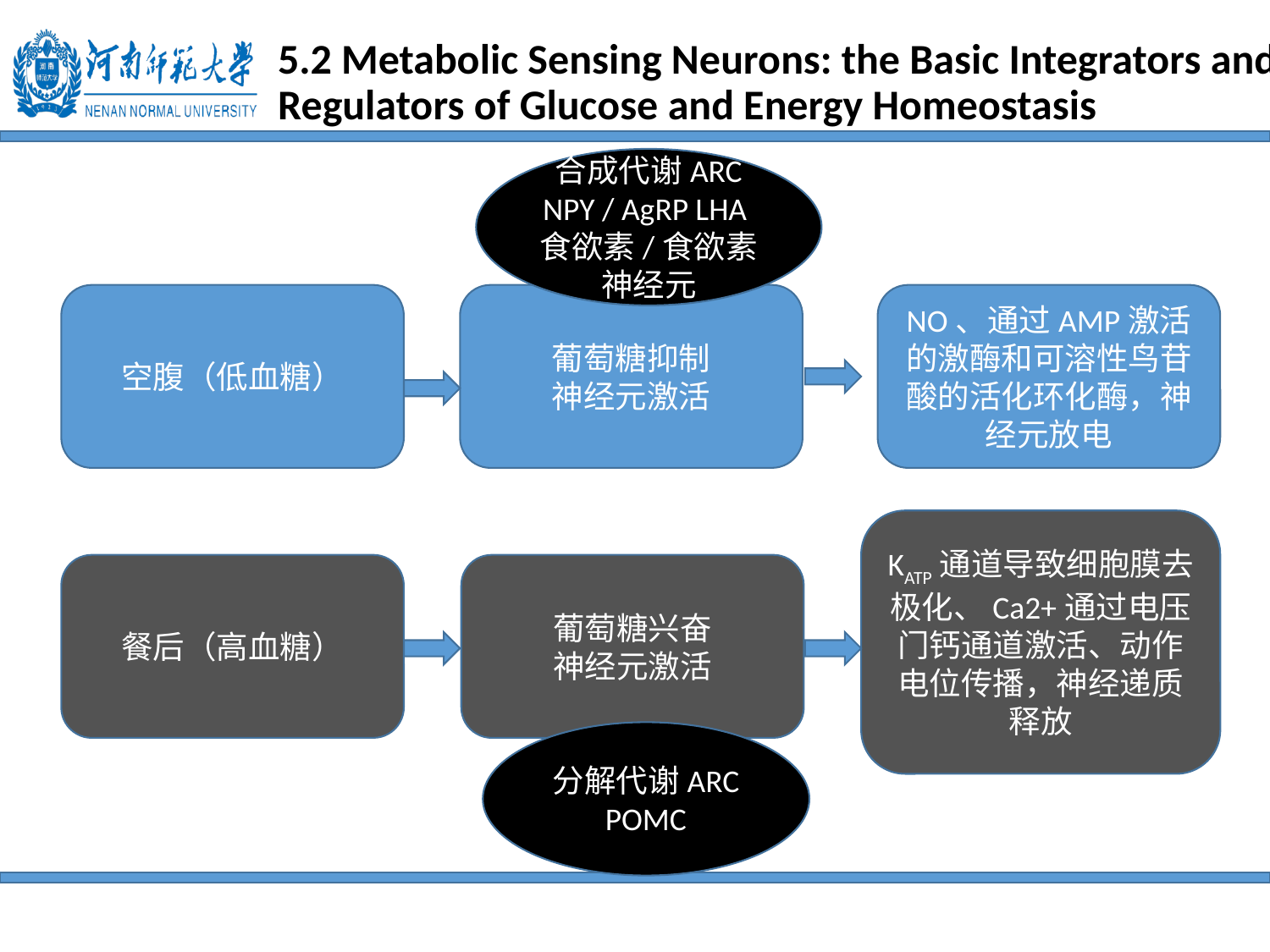

5.2 Metabolic Sensing Neurons: the Basic Integrators and Regulators of Glucose and Energy Homeostasis
合成代谢ARC NPY / AgRP LHA食欲素/食欲素神经元
空腹（低血糖）
葡萄糖抑制
神经元激活
NO、通过AMP激活的激酶和可溶性鸟苷酸的活化环化酶，神经元放电

KATP通道导致细胞膜去极化、Ca2+通过电压门钙通道激活、动作电位传播，神经递质释放
餐后（高血糖）
葡萄糖兴奋
神经元激活

分解代谢ARC POMC